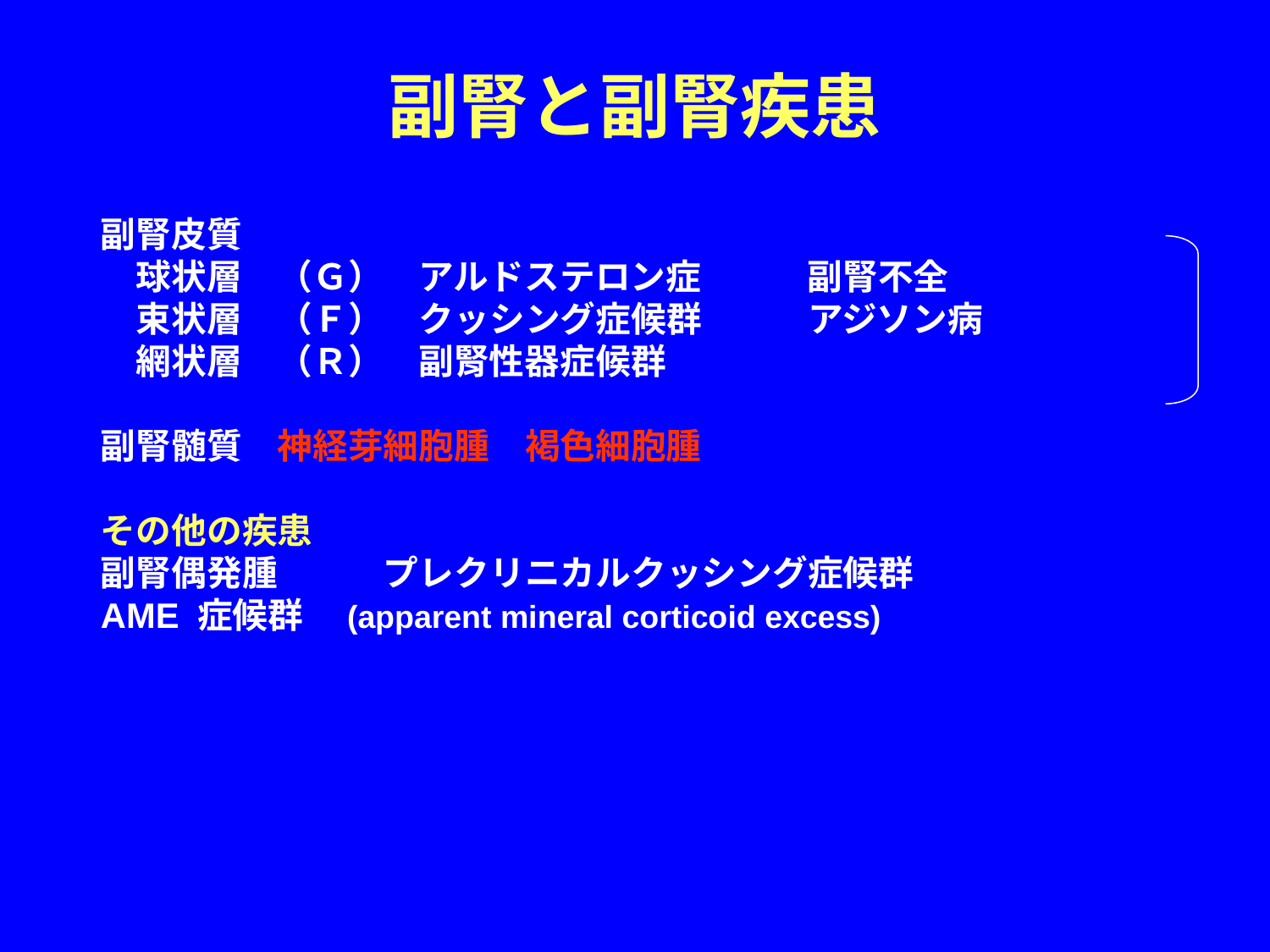

# 副腎と副腎疾患
副腎皮質
　球状層　（Ｇ）　アルドステロン症　　　副腎不全
　束状層　（Ｆ）　クッシング症候群　　　アジソン病
　網状層　（Ｒ）　副腎性器症候群

副腎髄質　神経芽細胞腫　褐色細胞腫

その他の疾患
副腎偶発腫　　　プレクリニカルクッシング症候群
AME 症候群　(apparent mineral corticoid excess)